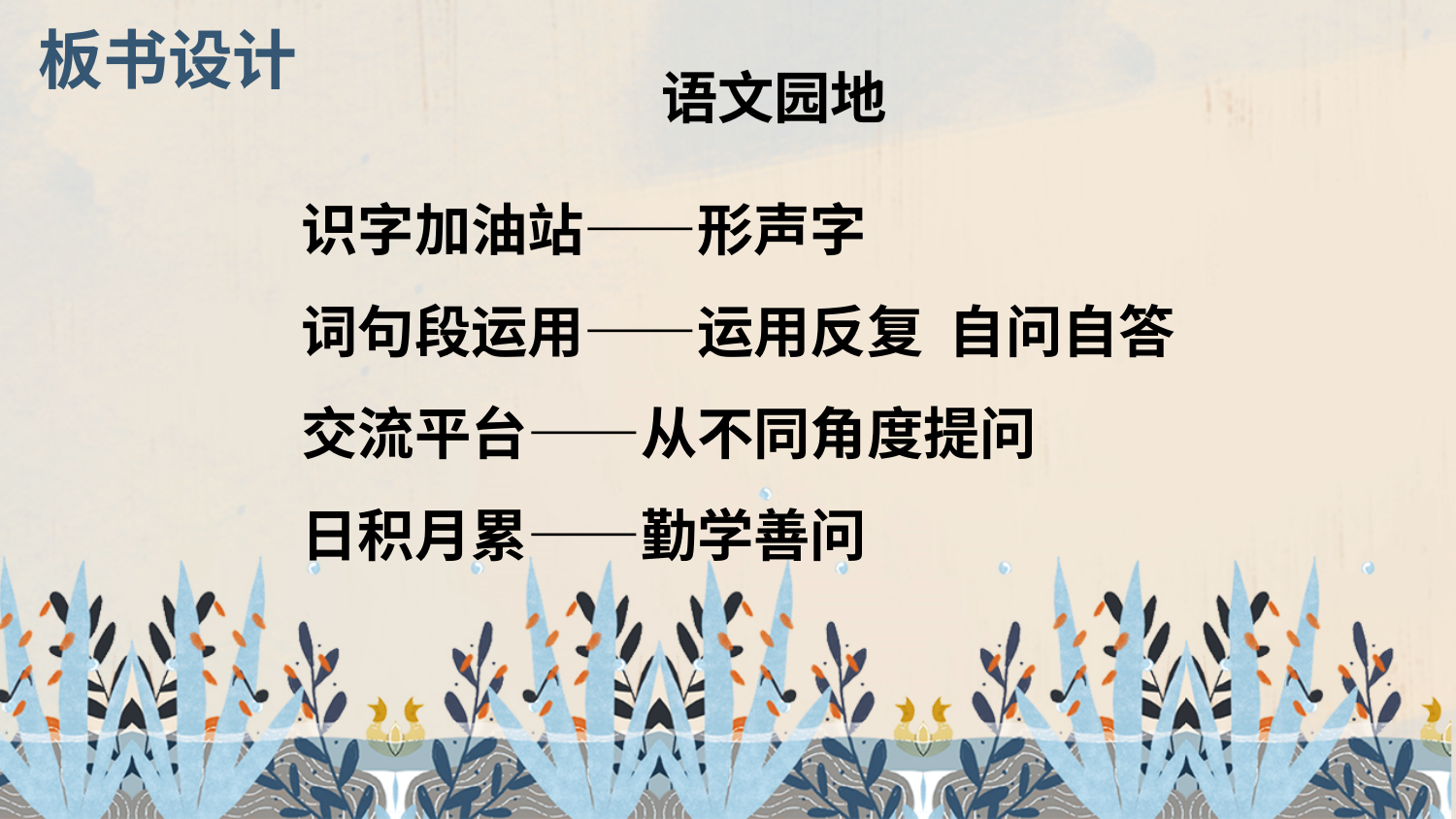

板书设计
语文园地
识字加油站——形声字
词句段运用——运用反复  自问自答
交流平台——从不同角度提问
日积月累——勤学善问